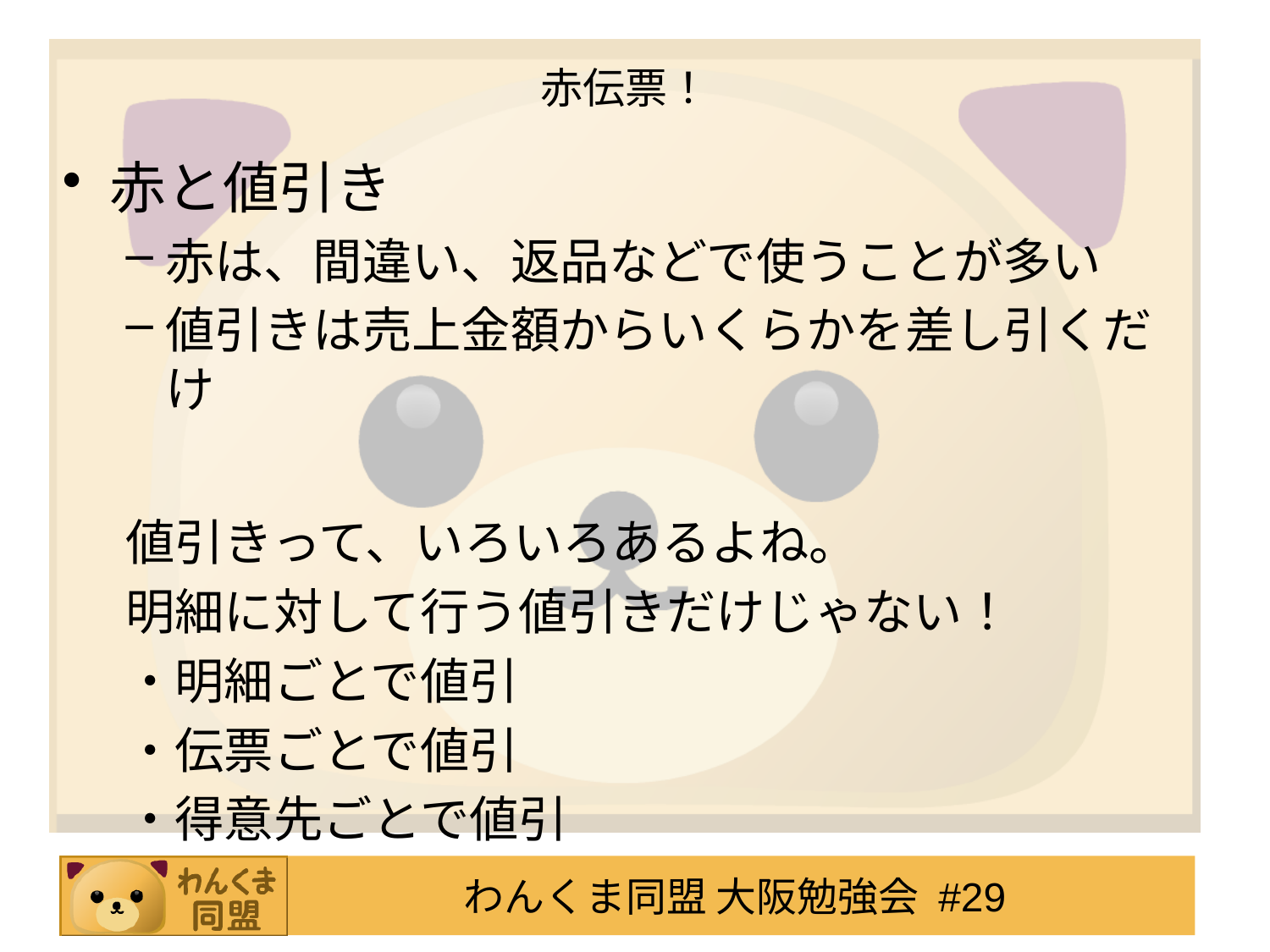

# 赤伝票！
赤と値引き
赤は、間違い、返品などで使うことが多い
値引きは売上金額からいくらかを差し引くだけ

値引きって、いろいろあるよね。
明細に対して行う値引きだけじゃない！
・明細ごとで値引
・伝票ごとで値引
・得意先ごとで値引